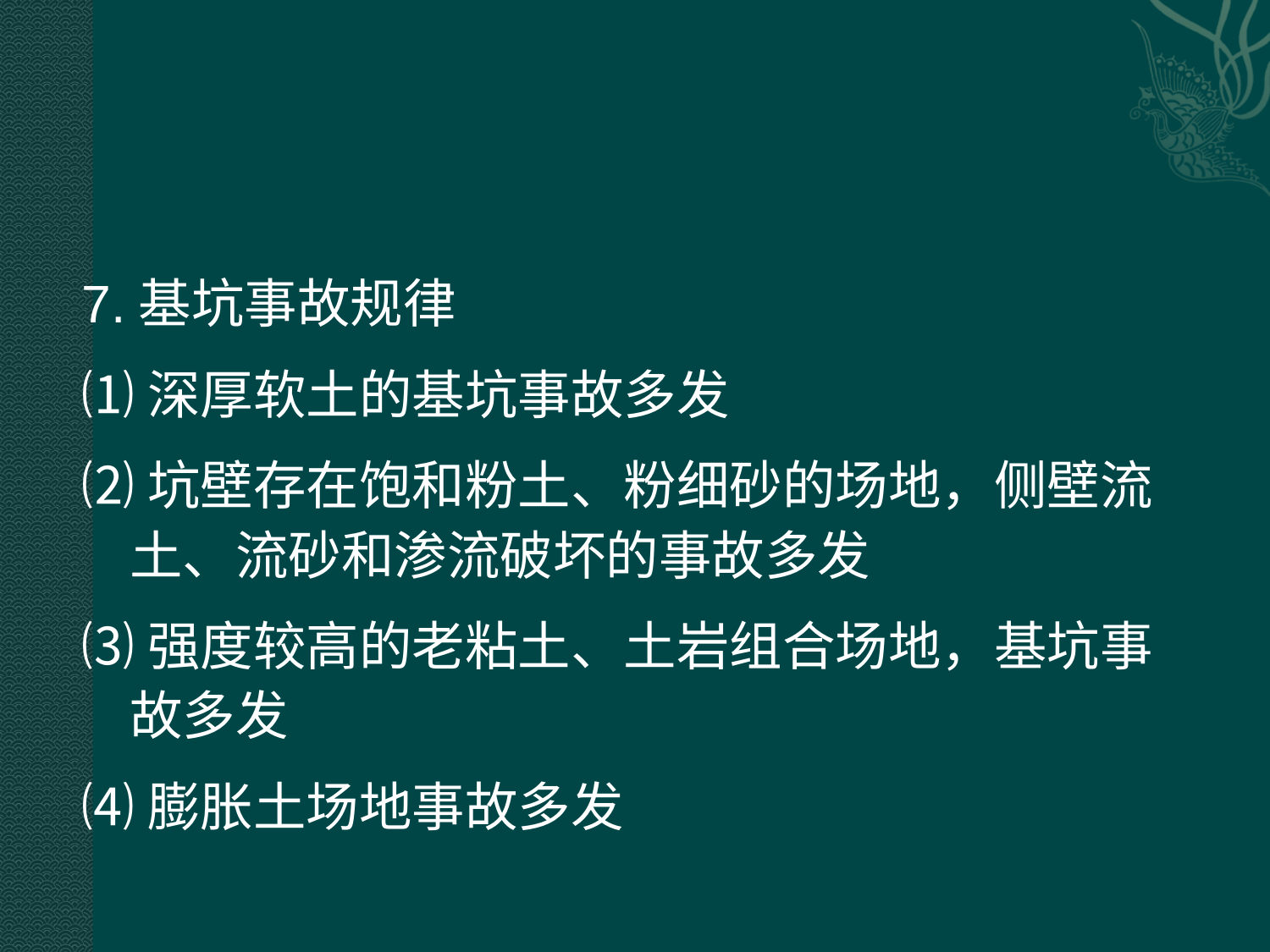

#
7.基坑事故规律
⑴深厚软土的基坑事故多发
⑵坑壁存在饱和粉土、粉细砂的场地，侧壁流土、流砂和渗流破坏的事故多发
⑶强度较高的老粘土、土岩组合场地，基坑事故多发
⑷膨胀土场地事故多发